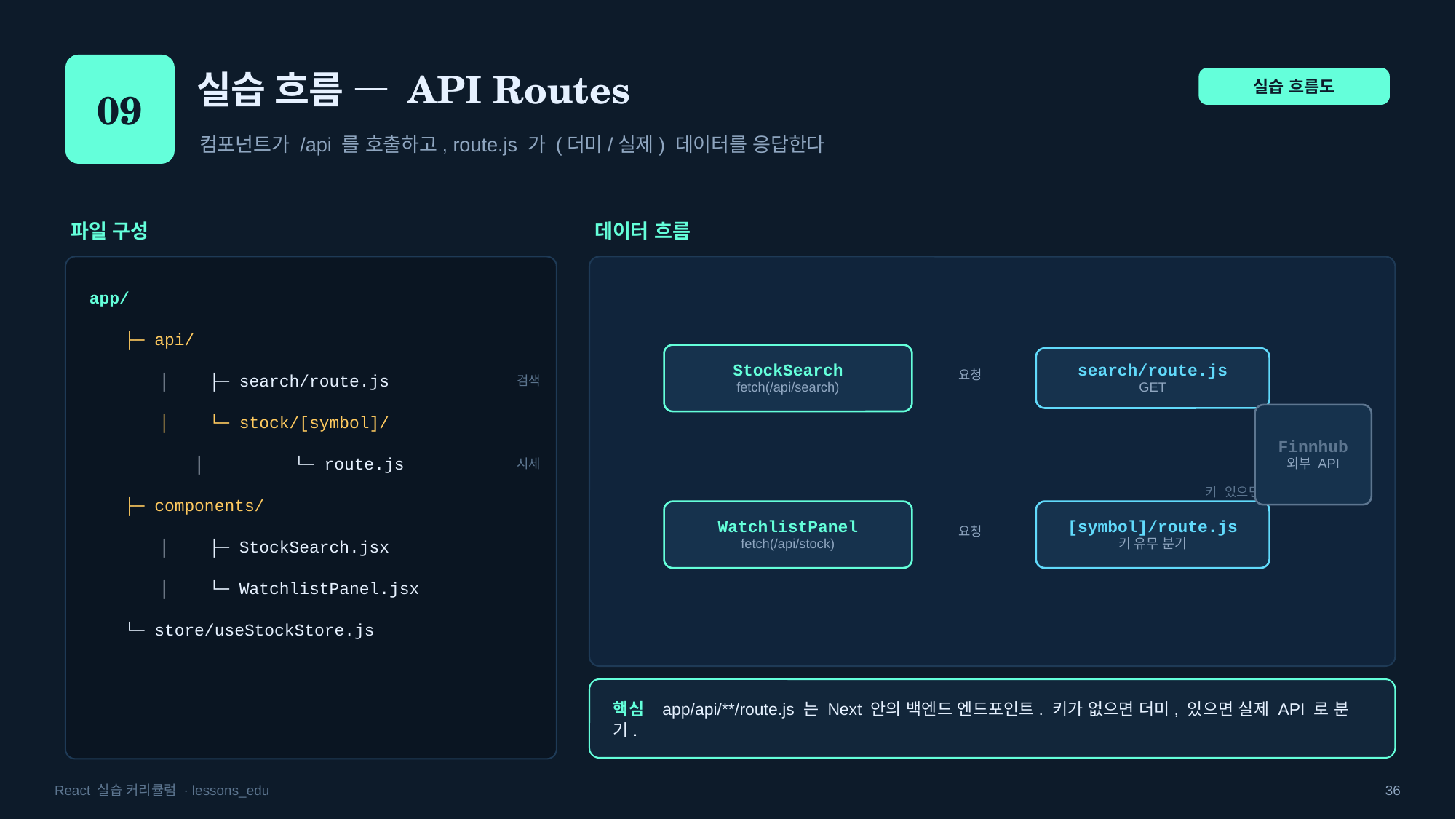

09
실습 흐름 — API Routes
실습 흐름도
컴포넌트가 /api 를 호출하고, route.js 가 (더미/실제) 데이터를 응답한다
파일 구성
데이터 흐름

app/
├─ api/

StockSearch
fetch(/api/search)

search/route.js
GET
요청
│    ├─ search/route.js
검색
│    └─ stock/[symbol]/

Finnhub
외부 API
│         └─ route.js
시세
키 있으면
├─ components/

WatchlistPanel
fetch(/api/stock)

[symbol]/route.js
키 유무 분기
요청
│    ├─ StockSearch.jsx
│    └─ WatchlistPanel.jsx
└─ store/useStockStore.js

핵심   app/api/**/route.js 는 Next 안의 백엔드 엔드포인트. 키가 없으면 더미, 있으면 실제 API 로 분기.
React 실습 커리큘럼 · lessons_edu
36